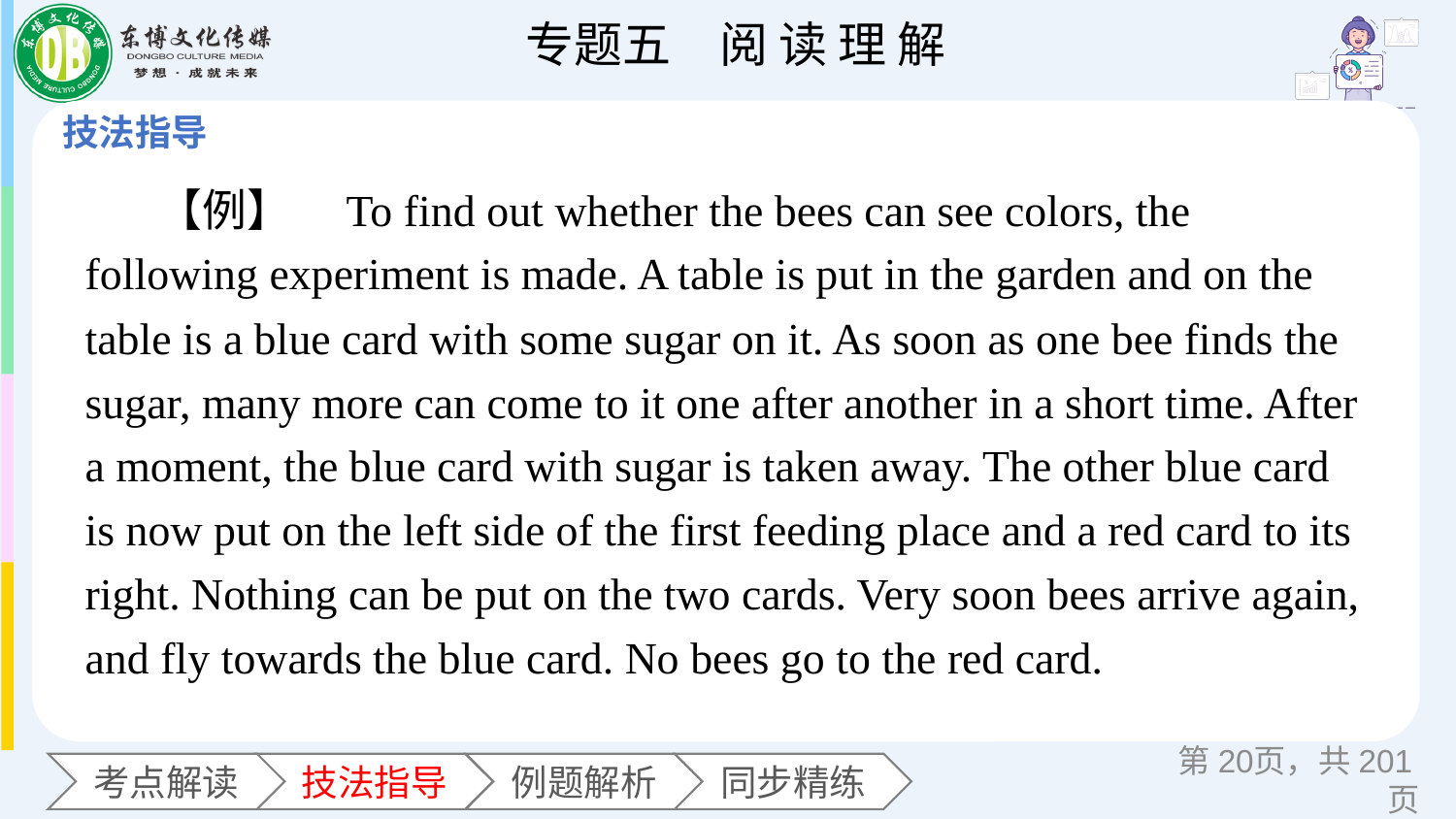

【例】　To find out whether the bees can see colors, the following experiment is made. A table is put in the garden and on the table is a blue card with some sugar on it. As soon as one bee finds the sugar, many more can come to it one after another in a short time. After a moment, the blue card with sugar is taken away. The other blue card is now put on the left side of the first feeding place and a red card to its right. Nothing can be put on the two cards. Very soon bees arrive again, and fly towards the blue card. No bees go to the red card.
第20页，共201页